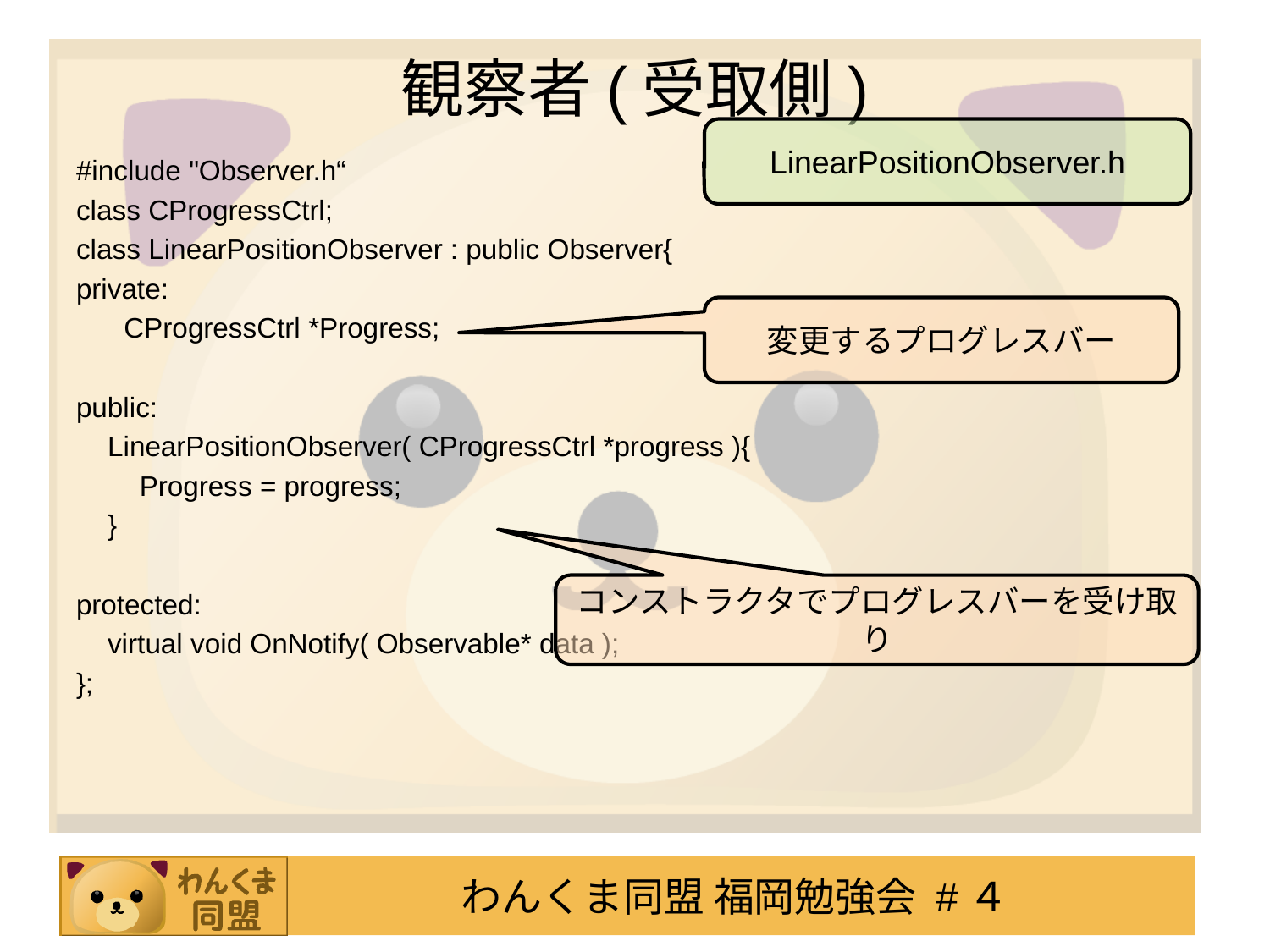

# 観察者(受取側)
LinearPositionObserver.h
#include "Observer.h“
class CProgressCtrl;
class LinearPositionObserver : public Observer{
private:
	CProgressCtrl *Progress;

public:
    LinearPositionObserver( CProgressCtrl *progress ){
	  Progress = progress;
    }

protected:
    virtual void OnNotify( Observable* data );
};
変更するプログレスバー
コンストラクタでプログレスバーを受け取り